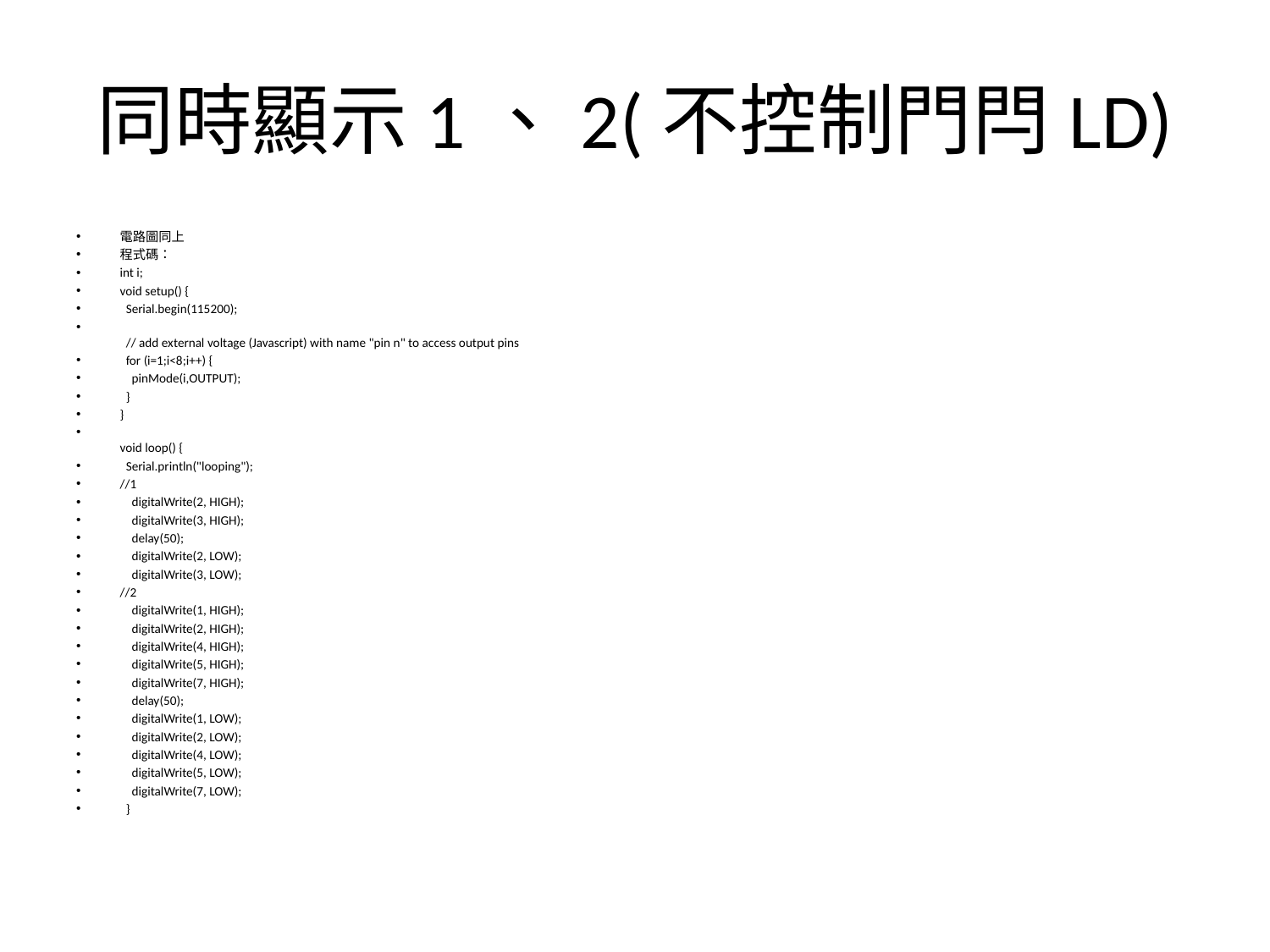

# 同時顯示1、2(不控制門閂LD)
電路圖同上
程式碼：
int i;
void setup() {
  Serial.begin(115200);
  // add external voltage (Javascript) with name "pin n" to access output pins
  for (i=1;i<8;i++) {
    pinMode(i,OUTPUT);
  }
}
void loop() {
  Serial.println("looping");
//1
    digitalWrite(2, HIGH);
    digitalWrite(3, HIGH);
    delay(50);
    digitalWrite(2, LOW);
    digitalWrite(3, LOW);
//2
    digitalWrite(1, HIGH);
    digitalWrite(2, HIGH);
    digitalWrite(4, HIGH);
    digitalWrite(5, HIGH);
    digitalWrite(7, HIGH);
    delay(50);
    digitalWrite(1, LOW);
    digitalWrite(2, LOW);
    digitalWrite(4, LOW);
    digitalWrite(5, LOW);
    digitalWrite(7, LOW);
  }